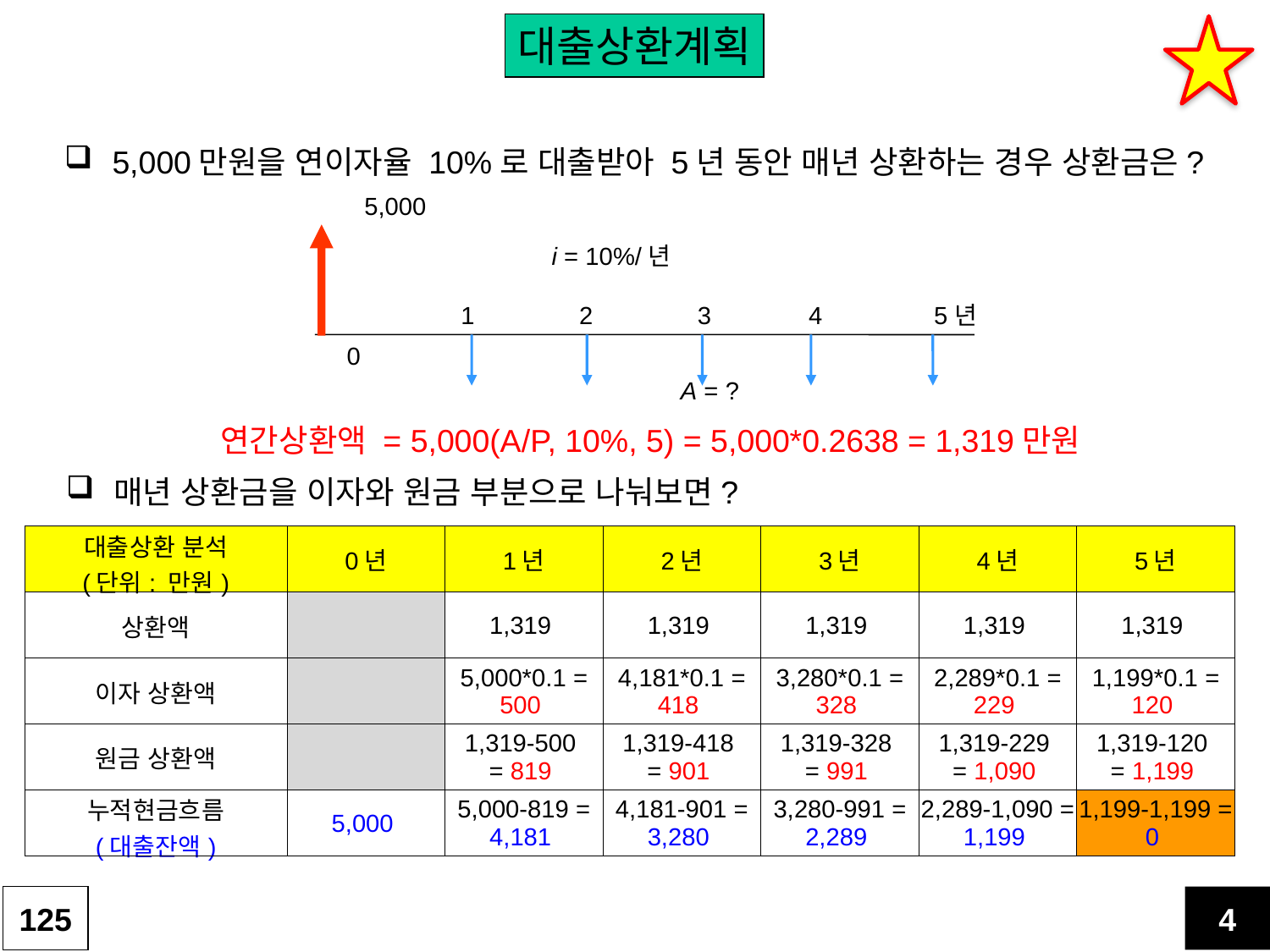

대출상환계획

5,000만원을 연이자율 10%로 대출받아 5년 동안 매년 상환하는 경우 상환금은?
5,000

i = 10%/년
 1               2               3              4                5년
0

A = ?
연간상환액 = 5,000(A/P, 10%, 5) = 5,000*0.2638 = 1,319만원
매년 상환금을 이자와 원금 부분으로 나눠보면?
| 대출상환 분석 (단위: 만원) | 0년 | 1년 | 2년 | 3년 | 4년 | 5년 |
| --- | --- | --- | --- | --- | --- | --- |
| 상환액 |  | 1,319 | 1,319 | 1,319 | 1,319 | 1,319 |
| 이자 상환액 |  | 5,000\*0.1 = 500 | 4,181\*0.1 = 418 | 3,280\*0.1 = 328 | 2,289\*0.1 = 229 | 1,199\*0.1 = 120 |
| 원금 상환액 |  | 1,319-500 = 819 | 1,319-418 = 901 | 1,319-328 = 991 | 1,319-229 = 1,090 | 1,319-120 = 1,199 |
| 누적현금흐름 (대출잔액) | 5,000 | 5,000-819 = 4,181 | 4,181-901 = 3,280 | 3,280-991 = 2,289 | 2,289-1,090 = 1,199 | 1,199-1,199 = 0 |
125
4